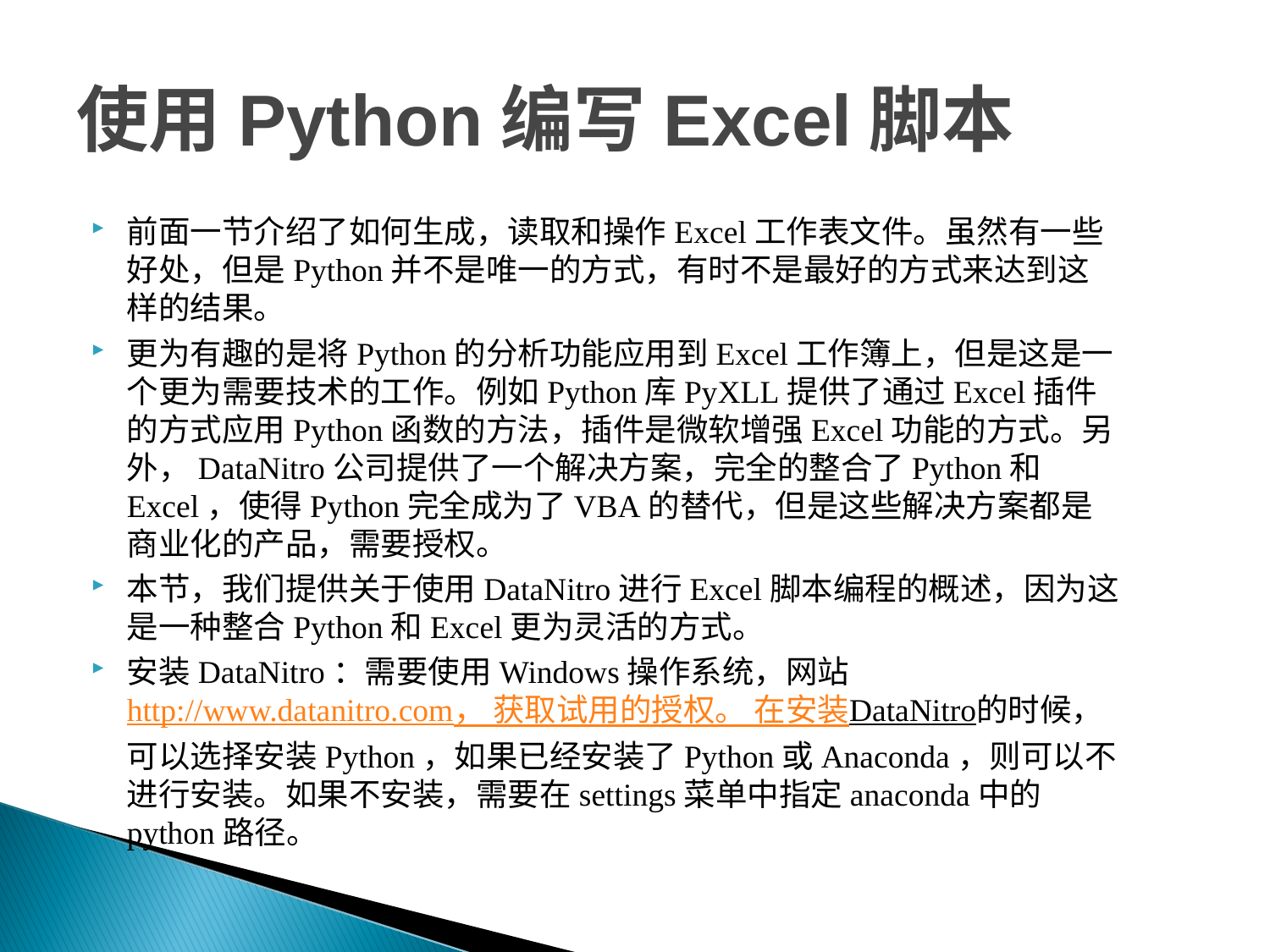

# 使用Python编写Excel脚本
前面一节介绍了如何生成，读取和操作Excel工作表文件。虽然有一些好处，但是Python并不是唯一的方式，有时不是最好的方式来达到这样的结果。
更为有趣的是将Python的分析功能应用到Excel工作簿上，但是这是一个更为需要技术的工作。例如Python库PyXLL提供了通过Excel插件的方式应用Python函数的方法，插件是微软增强Excel功能的方式。另外，DataNitro公司提供了一个解决方案，完全的整合了Python和Excel，使得Python完全成为了VBA的替代，但是这些解决方案都是商业化的产品，需要授权。
本节，我们提供关于使用DataNitro进行Excel脚本编程的概述，因为这是一种整合Python和Excel更为灵活的方式。
安装DataNitro：需要使用Windows操作系统，网站http://www.datanitro.com， 获取试用的授权。 在安装DataNitro的时候，可以选择安装Python，如果已经安装了Python或Anaconda，则可以不进行安装。如果不安装，需要在settings菜单中指定anaconda中的python路径。